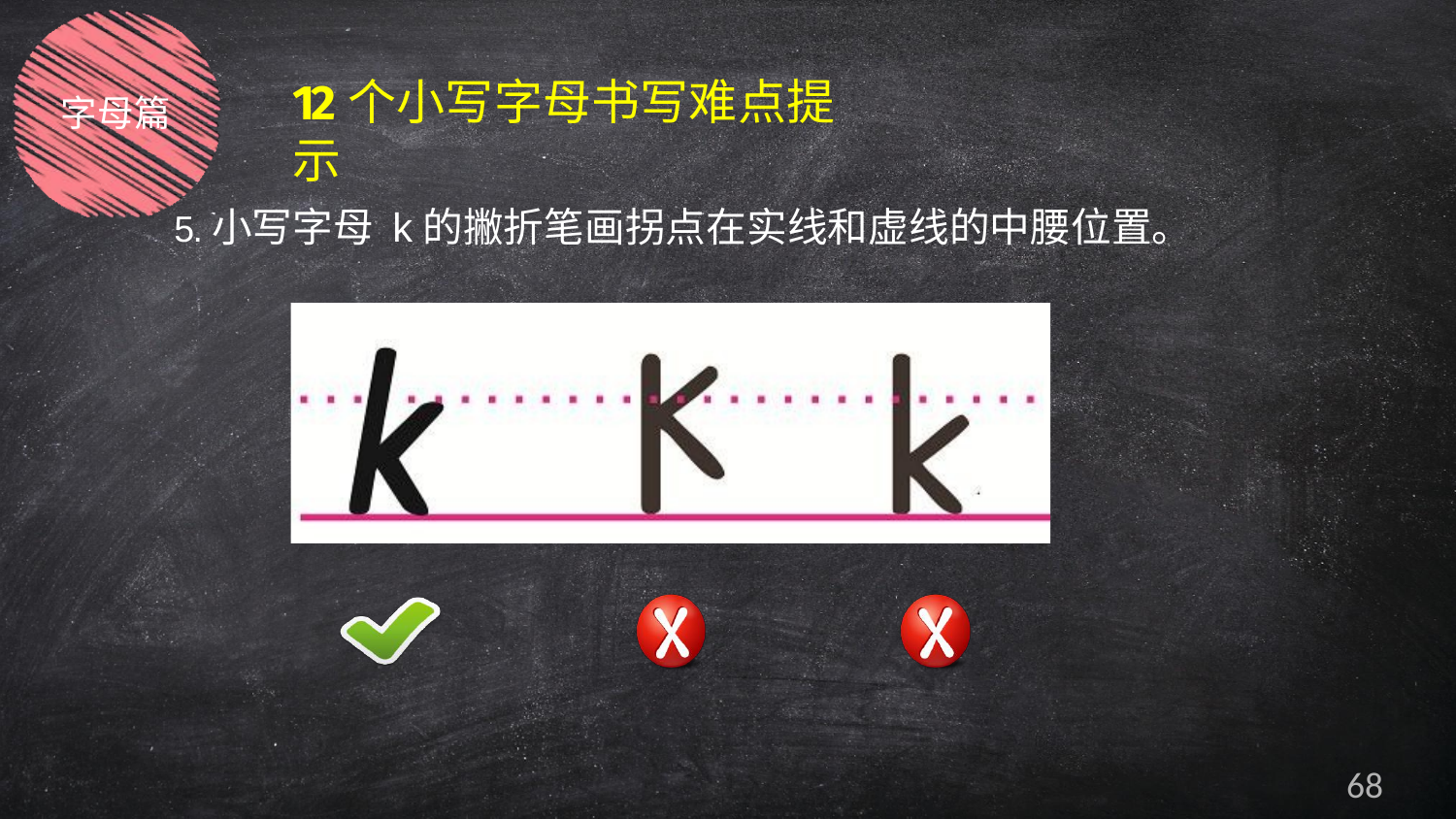

12个小写字母书写难点提示
字母篇
5.小写字母 k的撇折笔画拐点在实线和虚线的中腰位置。

68